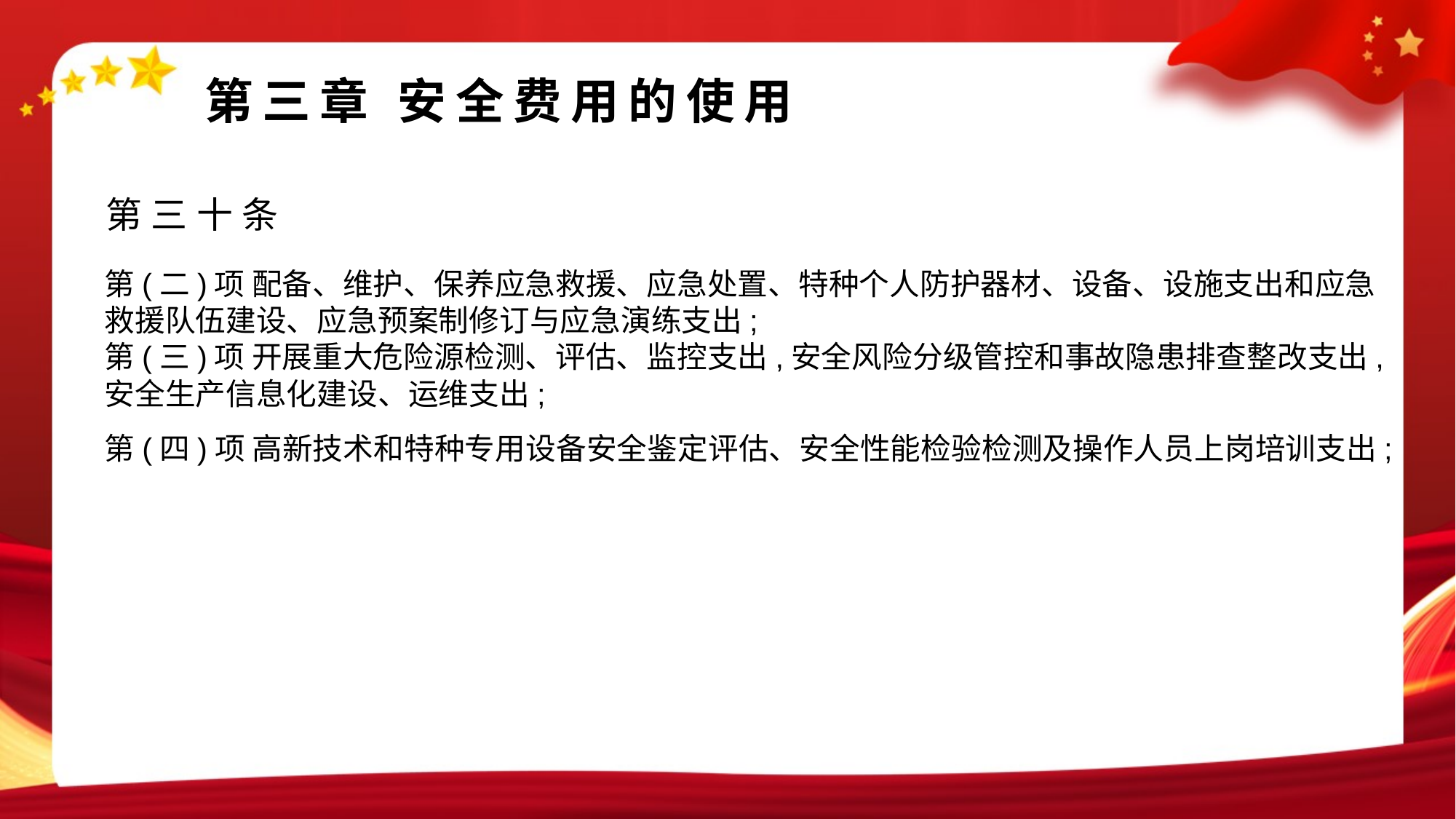

#
第三章 安全费用的使用
第三十条
第(二)项 配备、维护、保养应急救援、应急处置、特种个人防护器材、设备、设施支出和应急救援队伍建设、应急预案制修订与应急演练支出;
第(三)项 开展重大危险源检测、评估、监控支出,安全风险分级管控和事故隐患排查整改支出,安全生产信息化建设、运维支出;
第(四)项 高新技术和特种专用设备安全鉴定评估、安全性能检验检测及操作人员上岗培训支出;